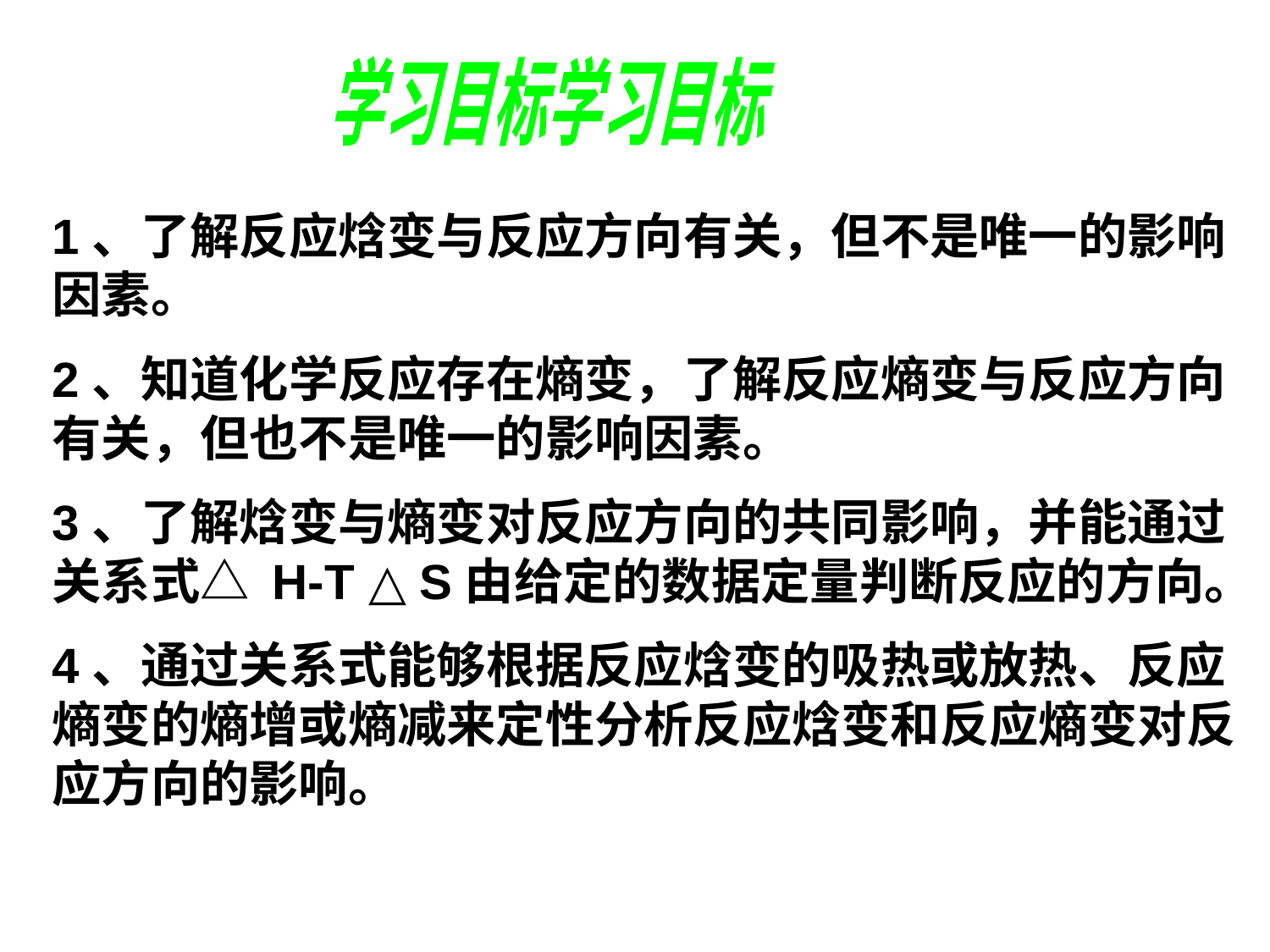

学习目标学习目标
1、了解反应焓变与反应方向有关，但不是唯一的影响因素。
2、知道化学反应存在熵变，了解反应熵变与反应方向有关，但也不是唯一的影响因素。
3、了解焓变与熵变对反应方向的共同影响，并能通过关系式△ H-T △ S由给定的数据定量判断反应的方向。
4、通过关系式能够根据反应焓变的吸热或放热、反应熵变的熵增或熵减来定性分析反应焓变和反应熵变对反应方向的影响。